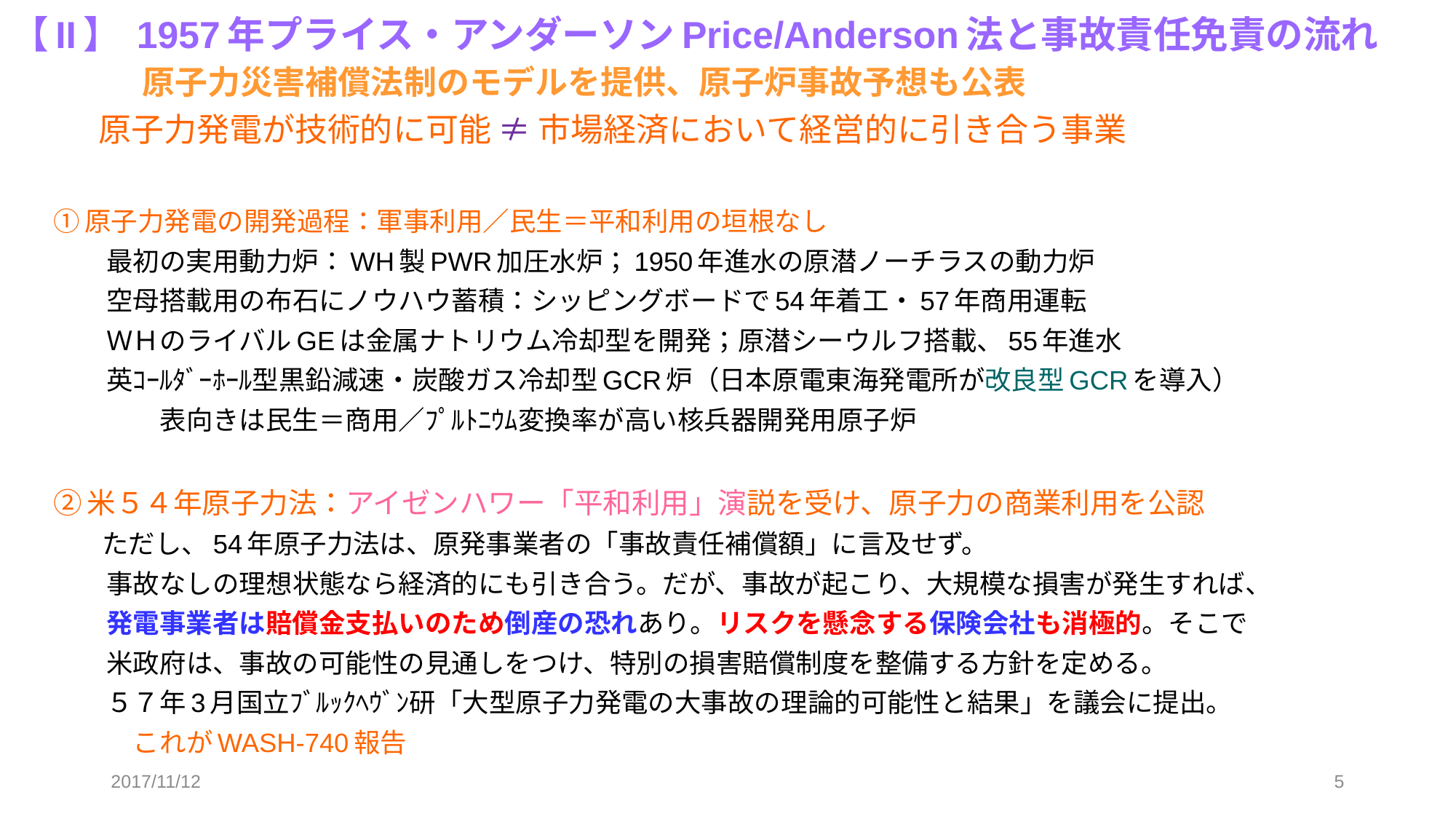

# 【II】 1957年プライス・アンダーソンPrice/Anderson法と事故責任免責の流れ 　　　原子力災害補償法制のモデルを提供、原子炉事故予想も公表 　　原子力発電が技術的に可能 ≠ 市場経済において経営的に引き合う事業
①原子力発電の開発過程：軍事利用／民生＝平和利用の垣根なし
　　最初の実用動力炉：WH製PWR加圧水炉；1950年進水の原潜ノーチラスの動力炉
　　空母搭載用の布石にノウハウ蓄積：シッピングボードで54年着工・57年商用運転
　　ＷＨのライバルGEは金属ナトリウム冷却型を開発；原潜シーウルフ搭載、55年進水
　　英ｺｰﾙﾀﾞｰﾎｰﾙ型黒鉛減速・炭酸ガス冷却型GCR炉（日本原電東海発電所が改良型GCRを導入）
　　　　表向きは民生＝商用／ﾌﾟﾙﾄﾆｳﾑ変換率が高い核兵器開発用原子炉

②米５４年原子力法：アイゼンハワー「平和利用」演説を受け、原子力の商業利用を公認
　　ただし、54年原子力法は、原発事業者の「事故責任補償額」に言及せず。
　　事故なしの理想状態なら経済的にも引き合う。だが、事故が起こり、大規模な損害が発生すれば、
　　発電事業者は賠償金支払いのため倒産の恐れあり。リスクを懸念する保険会社も消極的。そこで
　　米政府は、事故の可能性の見通しをつけ、特別の損害賠償制度を整備する方針を定める。
　　５７年3月国立ﾌﾞﾙｯｸﾍｳﾞﾝ研「大型原子力発電の大事故の理論的可能性と結果」を議会に提出。
　　　これがWASH-740報告
2017/11/12
5